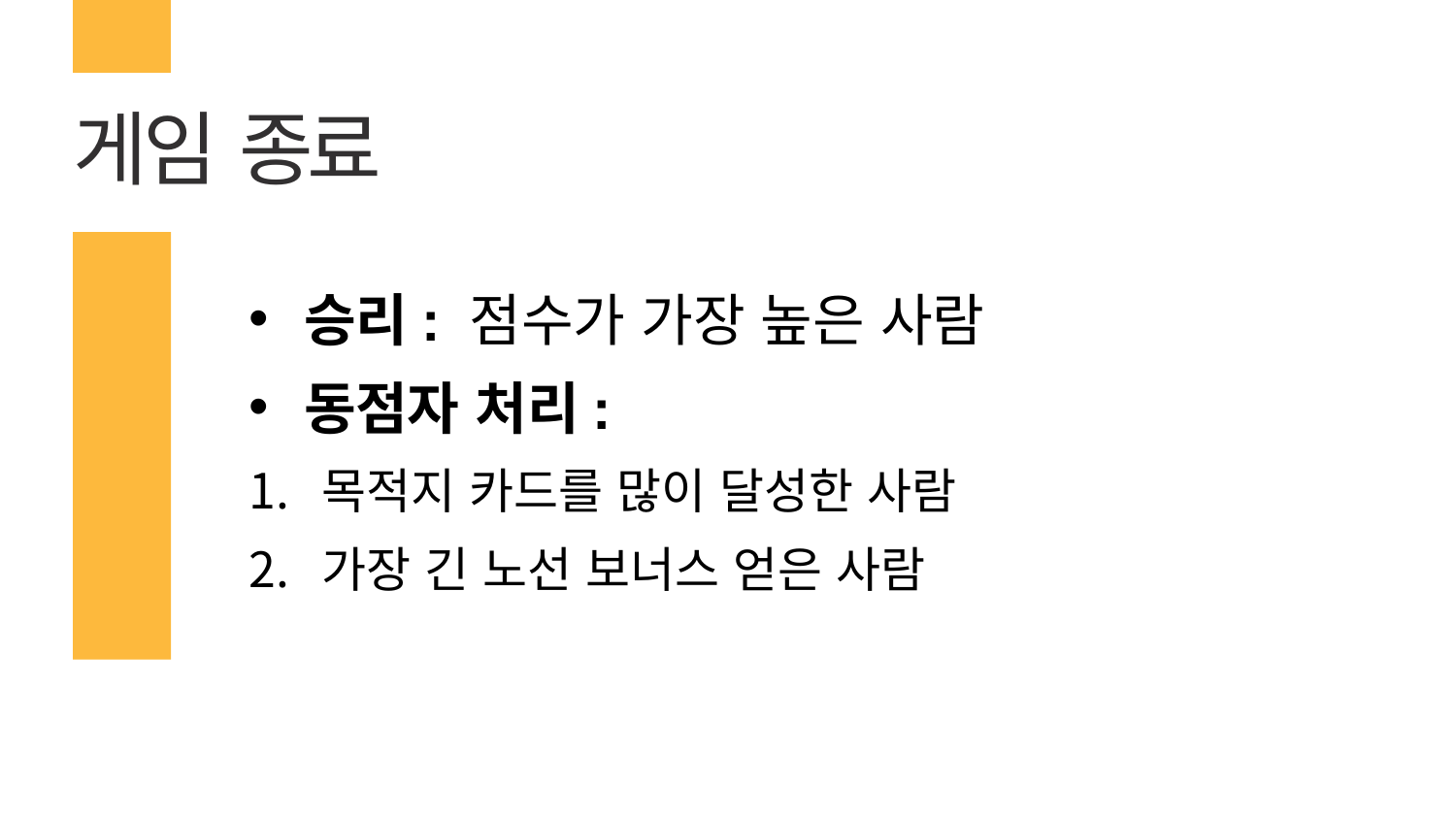

# 게임 종료

승리: 점수가 가장 높은 사람
동점자 처리:
목적지 카드를 많이 달성한 사람
가장 긴 노선 보너스 얻은 사람